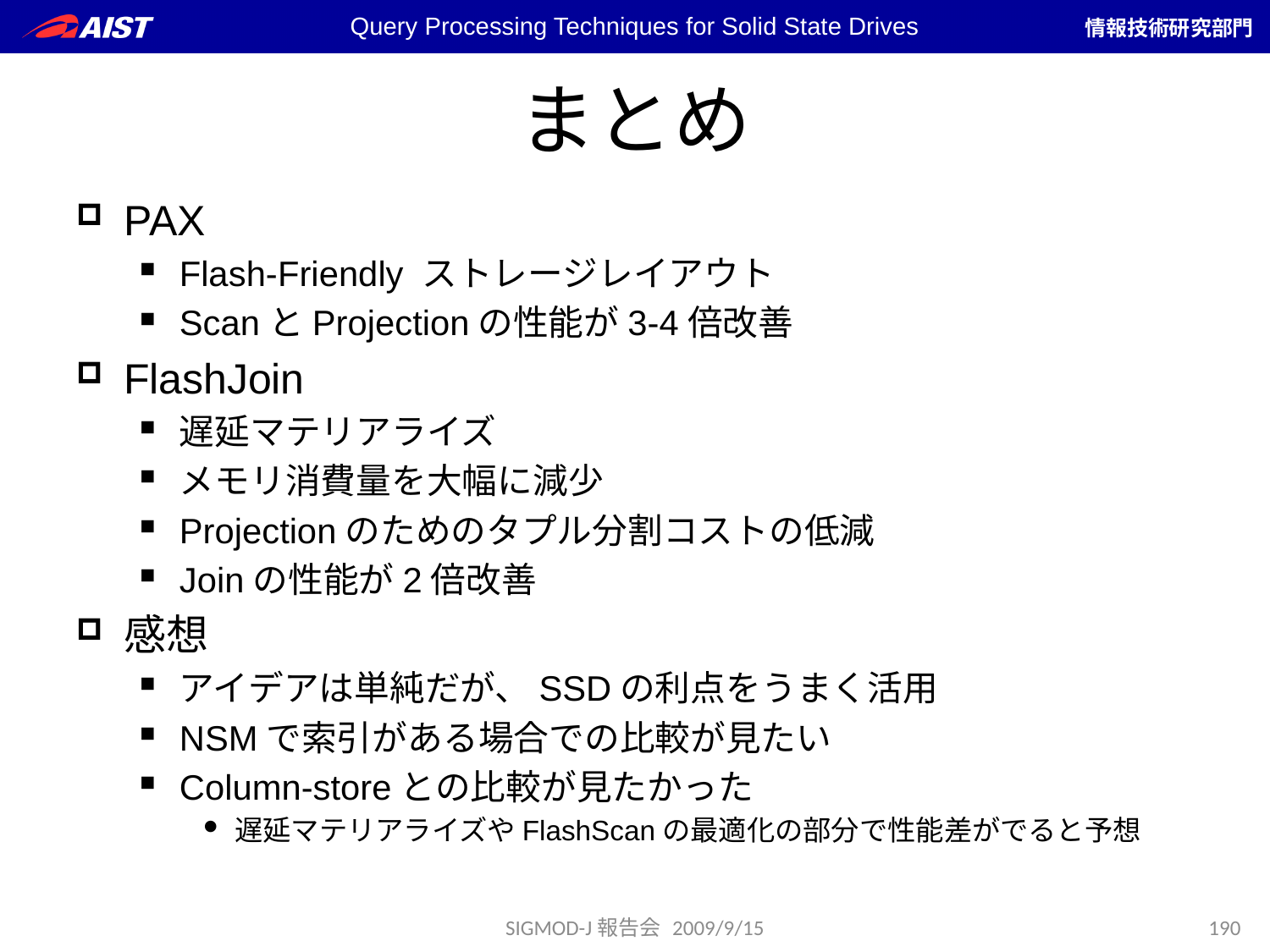

Query Processing Techniques for Solid State Drives
# まとめ
PAX
Flash-Friendly ストレージレイアウト
ScanとProjectionの性能が3-4倍改善
FlashJoin
遅延マテリアライズ
メモリ消費量を大幅に減少
Projectionのためのタプル分割コストの低減
Joinの性能が2倍改善
感想
アイデアは単純だが、SSDの利点をうまく活用
NSMで索引がある場合での比較が見たい
Column-storeとの比較が見たかった
遅延マテリアライズやFlashScanの最適化の部分で性能差がでると予想

SIGMOD-J報告会 2009/9/15
190